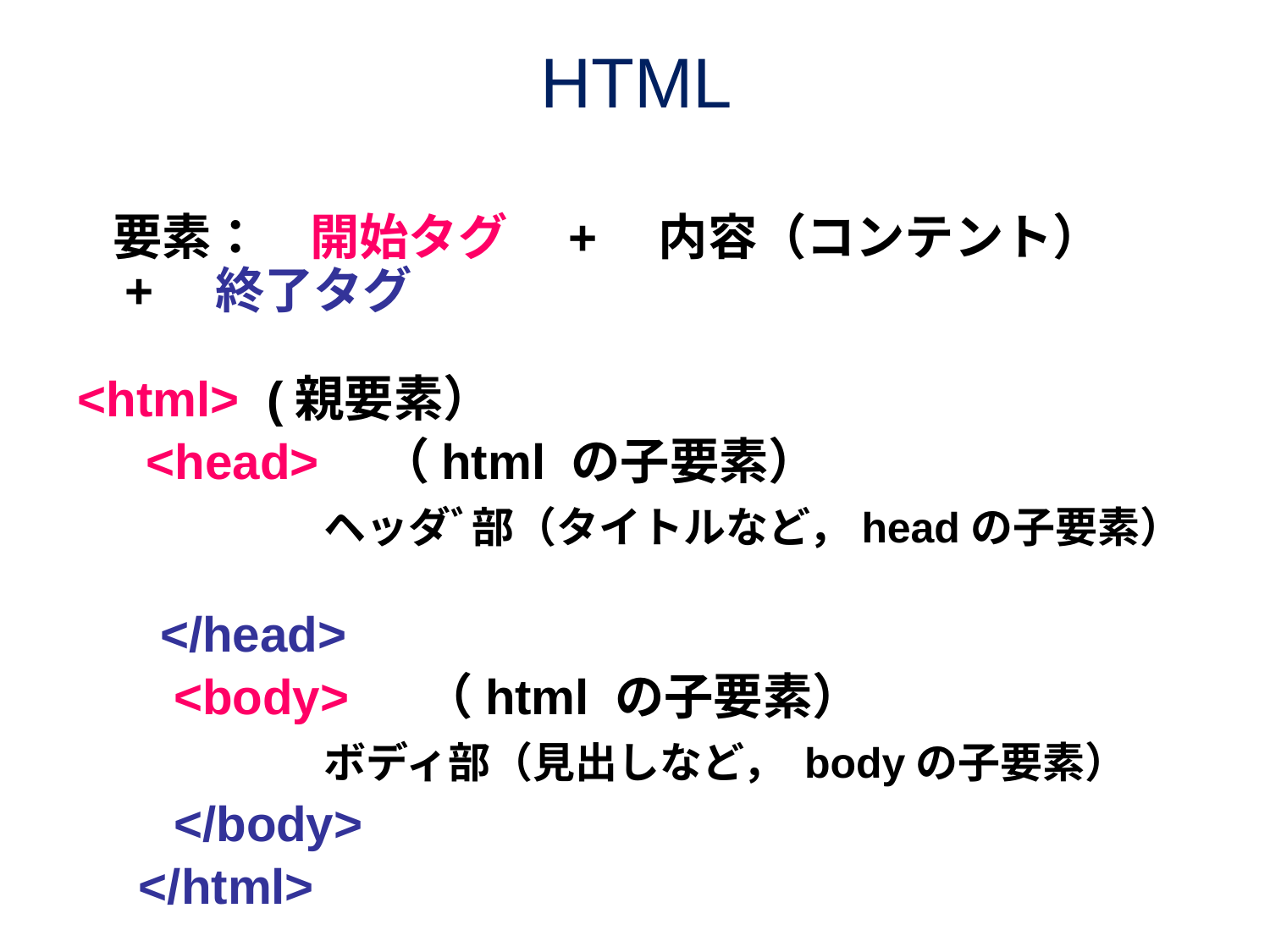

# HTML
　要素：　開始タグ　+　内容（コンテント）　+　終了タグ

<html>  (親要素）
     <head>　（html の子要素）
　　　　　ヘッダﾞ部（タイトルなど，headの子要素）
      </head>
       <body> 　（html の子要素）
　　　　　ボディ部（見出しなど， bodyの子要素）
       </body>
　</html>